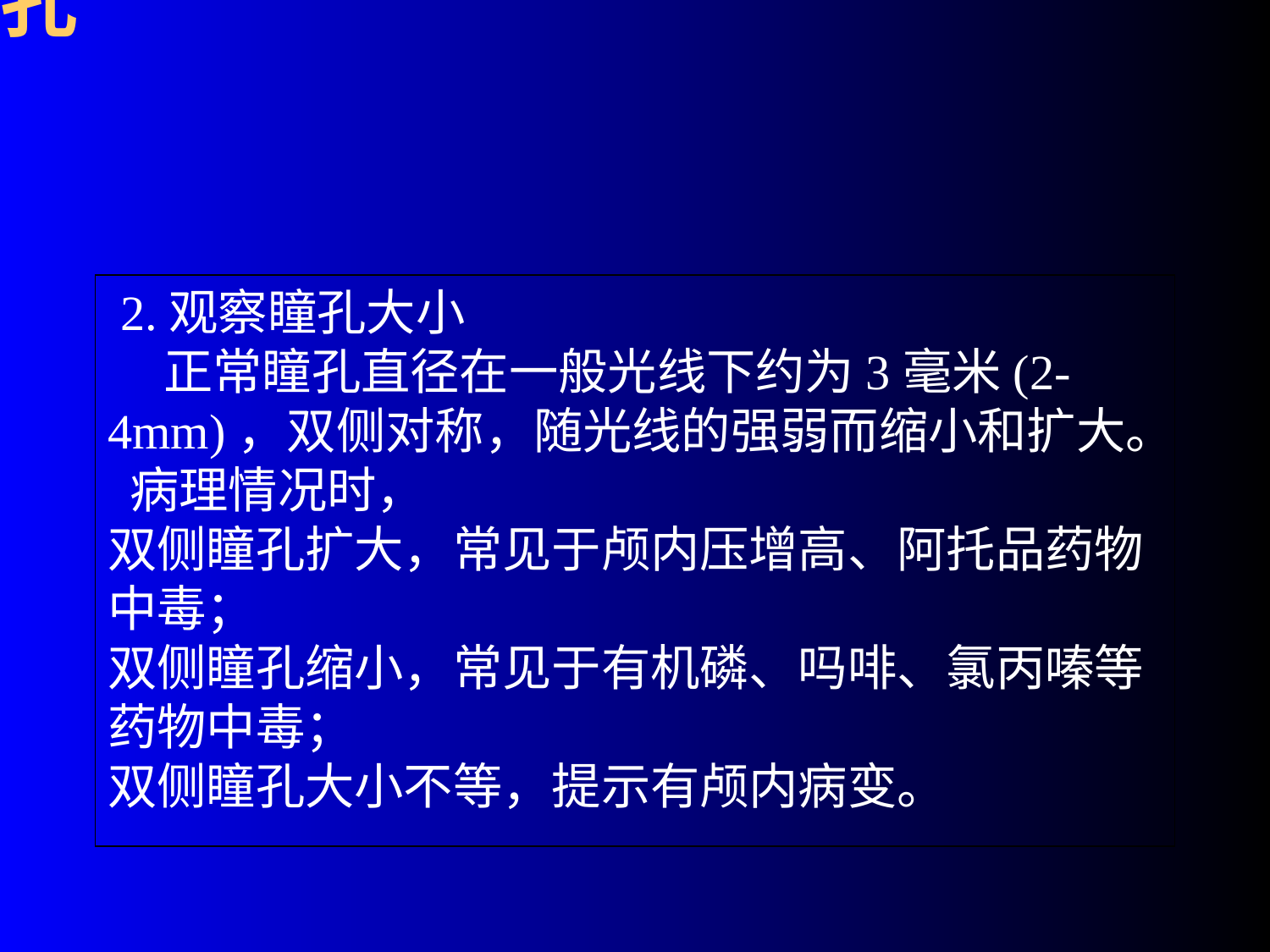

瞳孔
 2.观察瞳孔大小
    正常瞳孔直径在一般光线下约为3毫米(2-4mm)，双侧对称，随光线的强弱而缩小和扩大。  病理情况时，
双侧瞳孔扩大，常见于颅内压增高、阿托品药物中毒；
双侧瞳孔缩小，常见于有机磷、吗啡、氯丙嗪等药物中毒；
双侧瞳孔大小不等，提示有颅内病变。